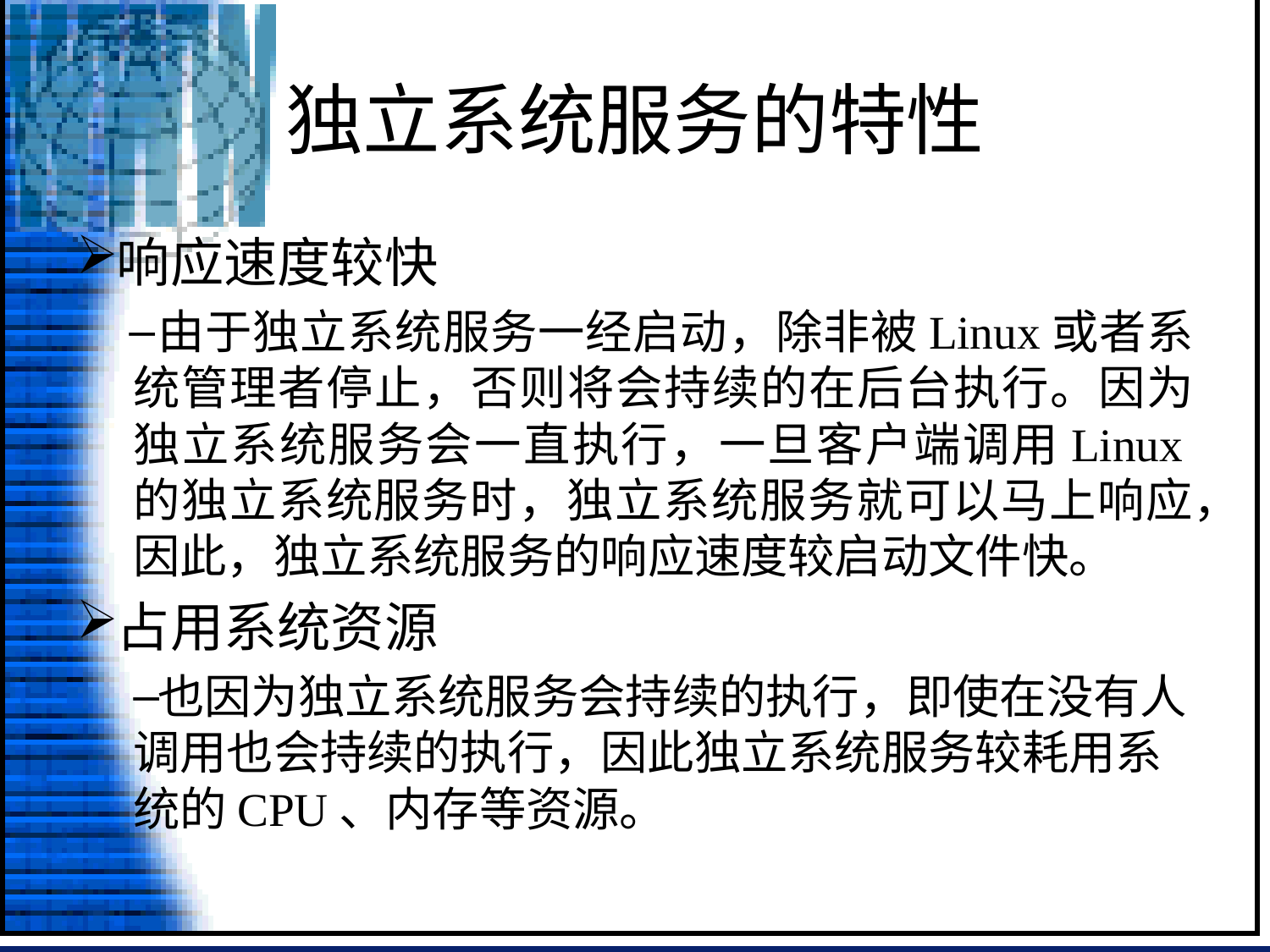

# 独立系统服务的特性
响应速度较快
由于独立系统服务一经启动，除非被Linux或者系统管理者停止，否则将会持续的在后台执行。因为独立系统服务会一直执行，一旦客户端调用Linux的独立系统服务时，独立系统服务就可以马上响应，因此，独立系统服务的响应速度较启动文件快。
占用系统资源
也因为独立系统服务会持续的执行，即使在没有人调用也会持续的执行，因此独立系统服务较耗用系统的CPU、内存等资源。